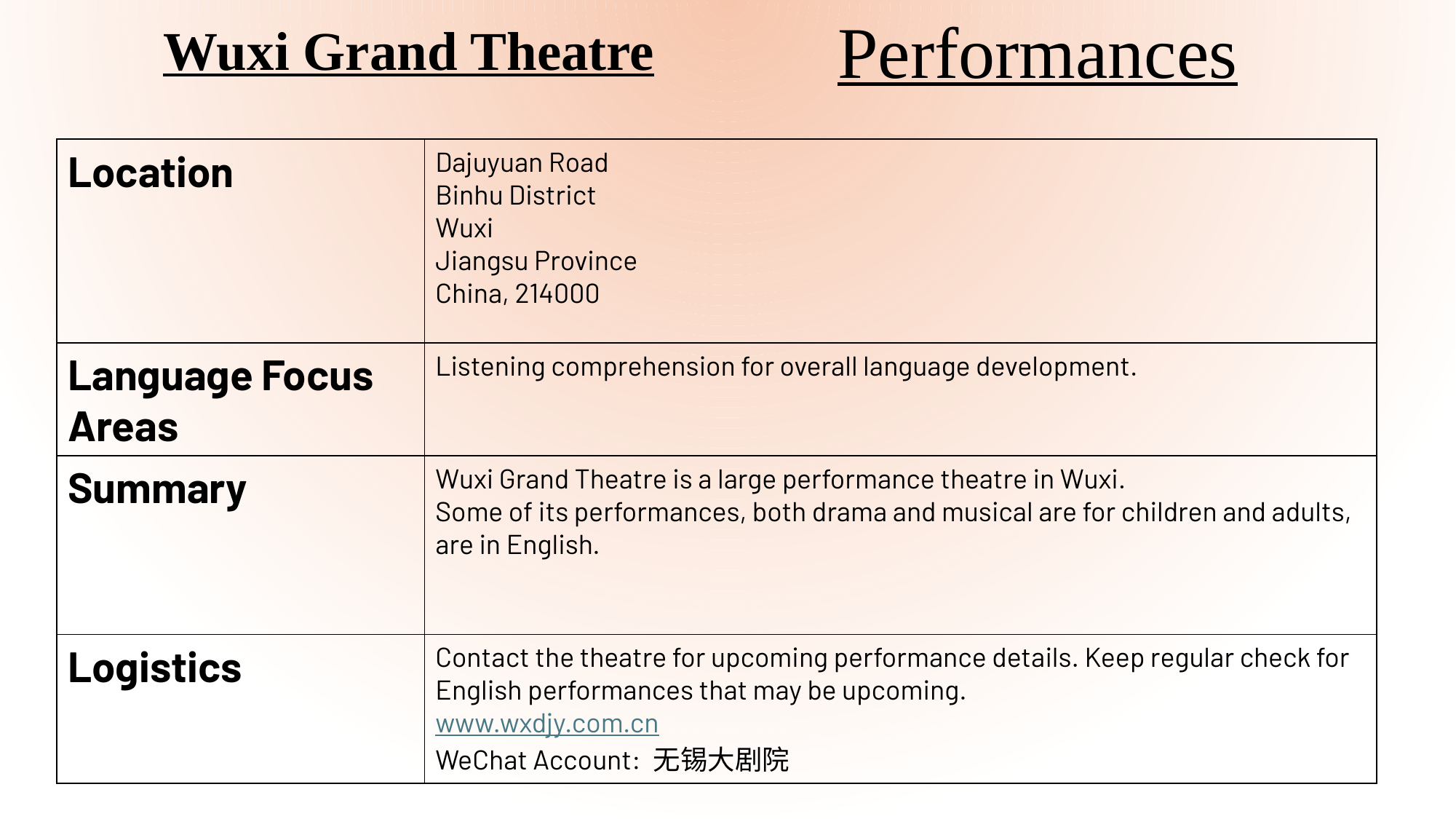

Performances
Wuxi Grand Theatre
| Location | Dajuyuan Road Binhu District Wuxi Jiangsu Province China, 214000 |
| --- | --- |
| Language Focus Areas | Listening comprehension for overall language development. |
| Summary | Wuxi Grand Theatre is a large performance theatre in Wuxi. Some of its performances, both drama and musical are for children and adults, are in English. |
| Logistics | Contact the theatre for upcoming performance details. Keep regular check for English performances that may be upcoming. www.wxdjy.com.cn WeChat Account: 无锡大剧院 |